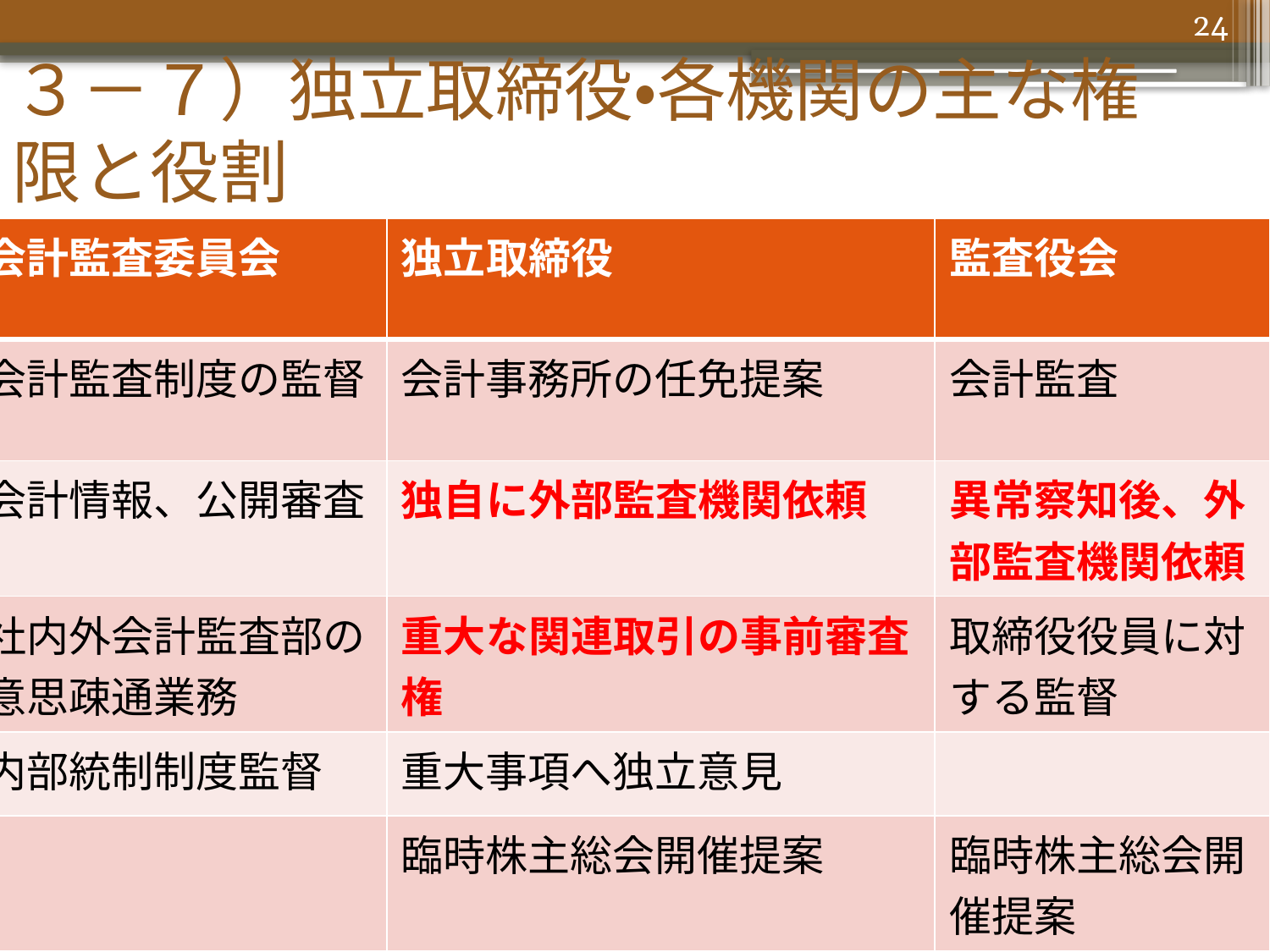

24
# ３－７）独立取締役・各機関の主な権限と役割
| 会計監査委員会 | 独立取締役 | 監査役会 |
| --- | --- | --- |
| 会計監査制度の監督 | 会計事務所の任免提案 | 会計監査 |
| 会計情報、公開審査 | 独自に外部監査機関依頼 | 異常察知後、外部監査機関依頼 |
| 社内外会計監査部の意思疎通業務 | 重大な関連取引の事前審査権 | 取締役役員に対する監督 |
| 内部統制制度監督 | 重大事項へ独立意見 |  |
|  | 臨時株主総会開催提案 | 臨時株主総会開催提案 |
|  | 株主総会前投票権収集 | 取締経営者への提訴 |